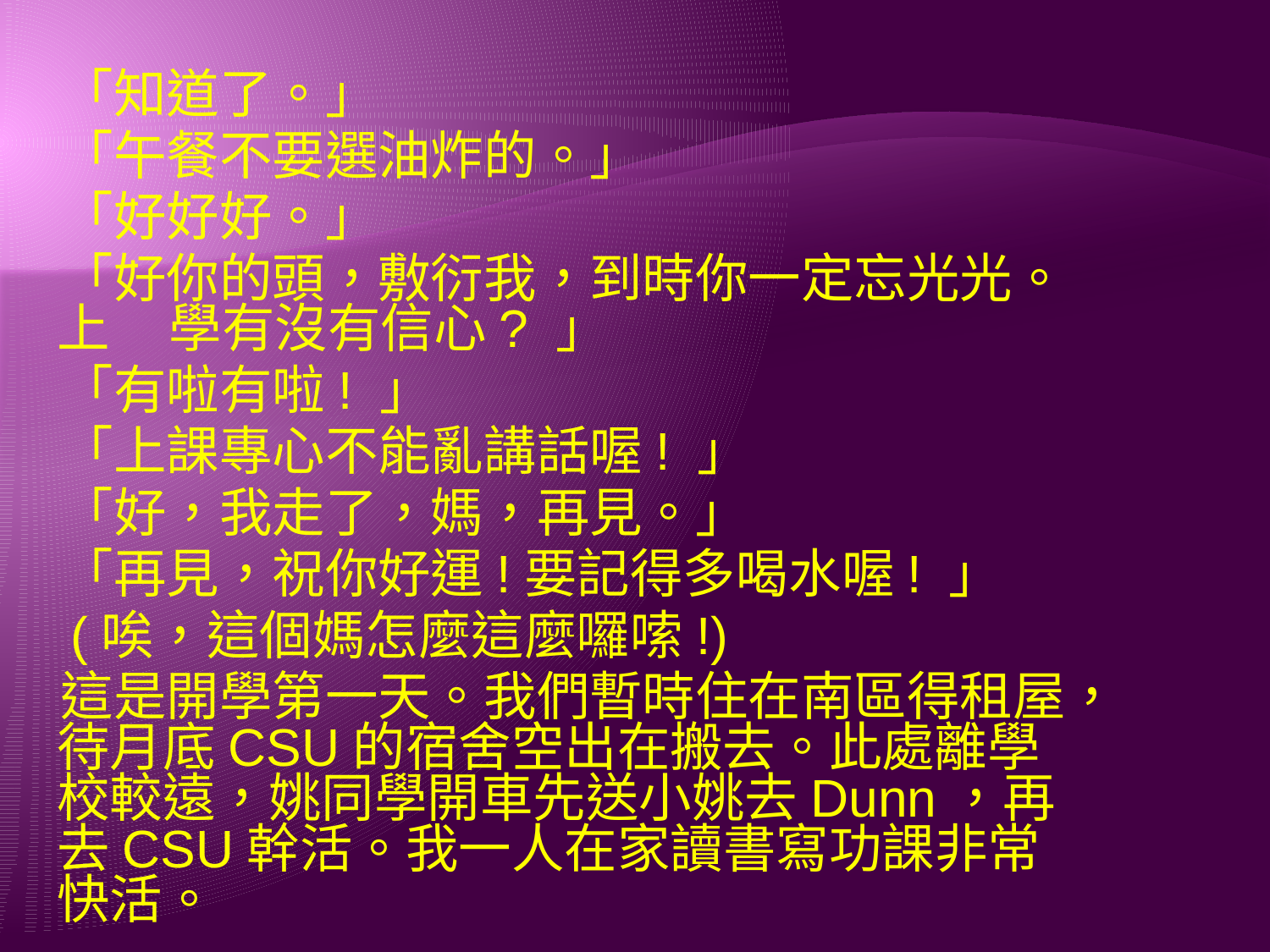

「知道了。」
   「午餐不要選油炸的。」
   「好好好。」
   「好你的頭，敷衍我，到時你一定忘光光。上     學有沒有信心? 」
   「有啦有啦! 」
   「上課專心不能亂講話喔! 」
   「好，我走了，媽，再見。」
   「再見，祝你好運!要記得多喝水喔! 」
    (唉，這個媽怎麼這麼囉嗦!)
   這是開學第一天。我們暫時住在南區得租屋，待月底CSU的宿舍空出在搬去。此處離學校較遠，姚同學開車先送小姚去Dunn，再去CSU幹活。我一人在家讀書寫功課非常快活。